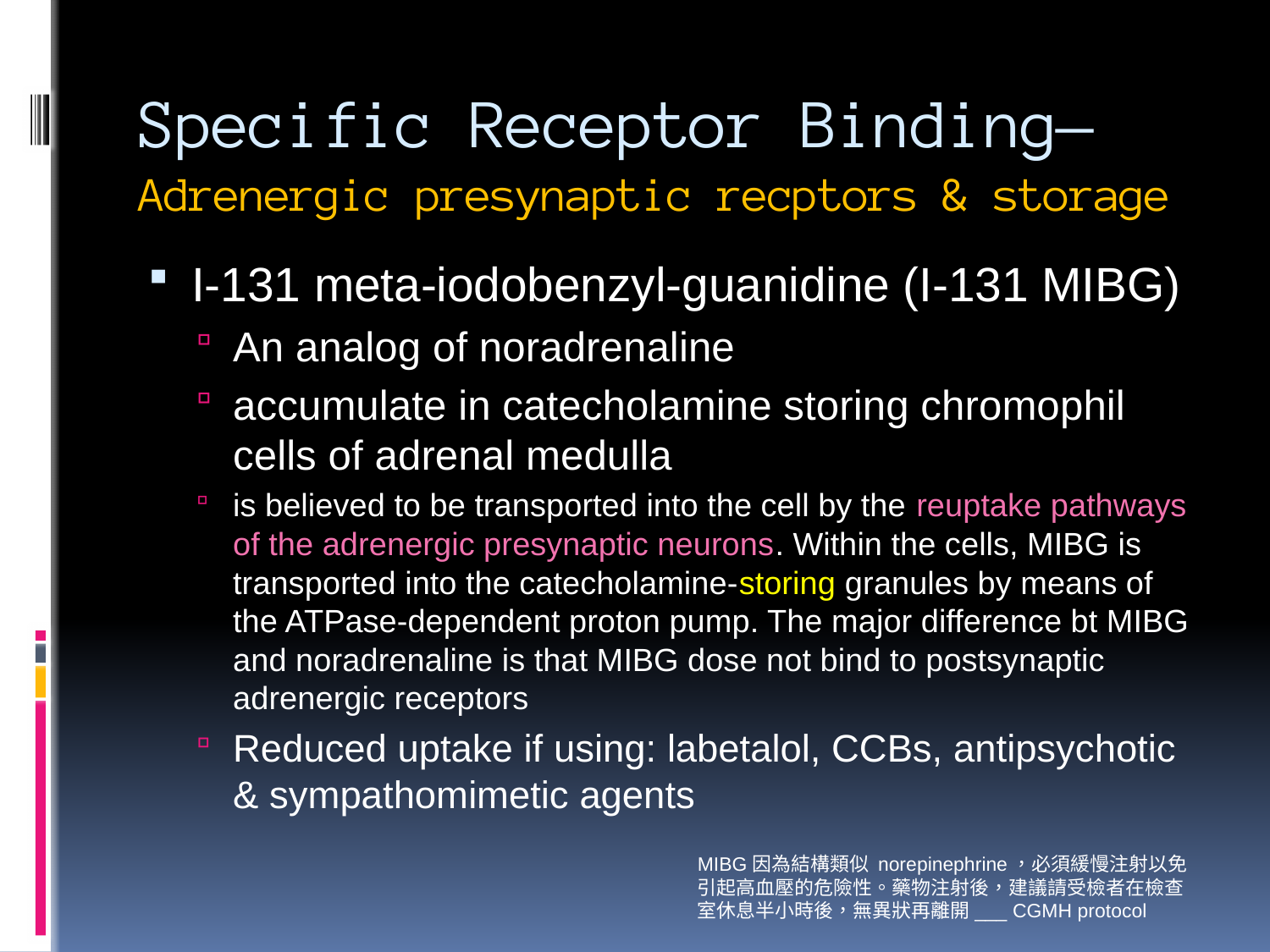

# Specific Receptor Binding— Adrenergic presynaptic recptors & storage
I-131 meta-iodobenzyl-guanidine (I-131 MIBG)
An analog of noradrenaline
accumulate in catecholamine storing chromophil cells of adrenal medulla
is believed to be transported into the cell by the reuptake pathways of the adrenergic presynaptic neurons. Within the cells, MIBG is transported into the catecholamine-storing granules by means of the ATPase-dependent proton pump. The major difference bt MIBG and noradrenaline is that MIBG dose not bind to postsynaptic adrenergic receptors
Reduced uptake if using: labetalol, CCBs, antipsychotic & sympathomimetic agents
MIBG因為結構類似 norepinephrine，必須緩慢注射以免引起高血壓的危險性。藥物注射後，建議請受檢者在檢查室休息半小時後，無異狀再離開___ CGMH protocol